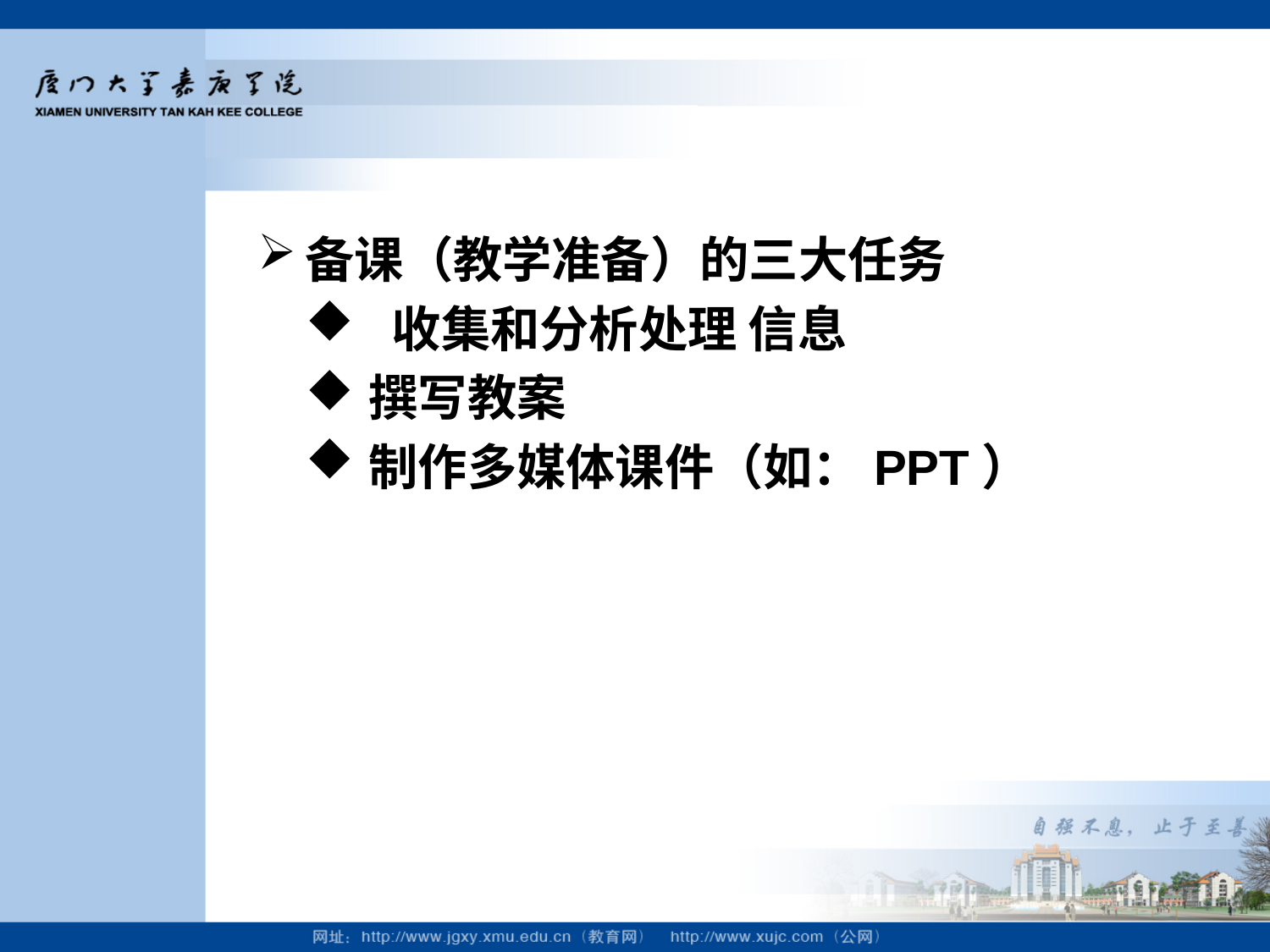

备课（教学准备）的三大任务
 收集和分析处理 信息
撰写教案
制作多媒体课件（如：PPT）